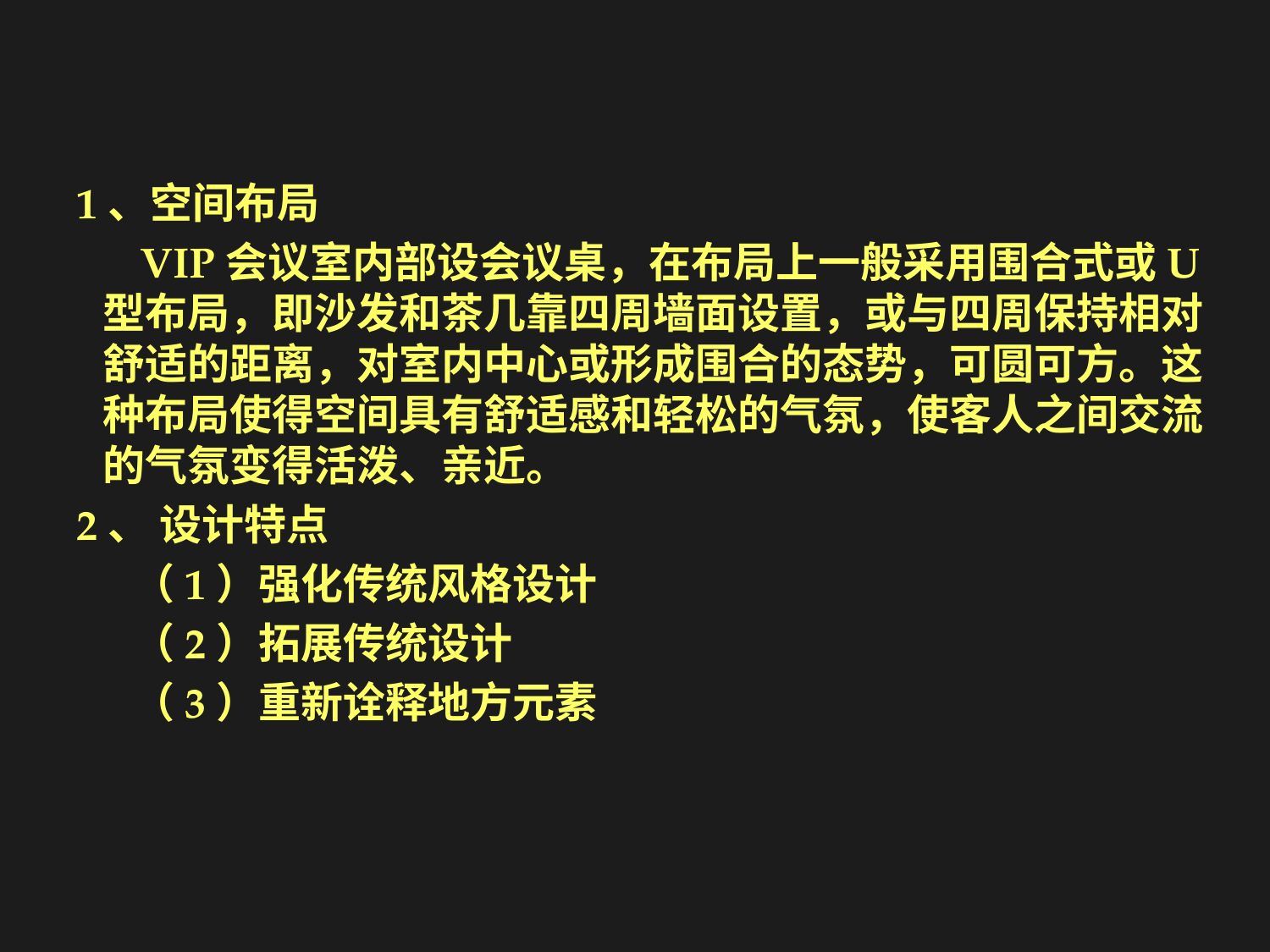

1、空间布局
        VIP会议室内部设会议桌，在布局上一般采用围合式或U型布局，即沙发和茶几靠四周墙面设置，或与四周保持相对舒适的距离，对室内中心或形成围合的态势，可圆可方。这种布局使得空间具有舒适感和轻松的气氛，使客人之间交流的气氛变得活泼、亲近。
  2、 设计特点
       （1）强化传统风格设计
       （2）拓展传统设计
       （3）重新诠释地方元素

214